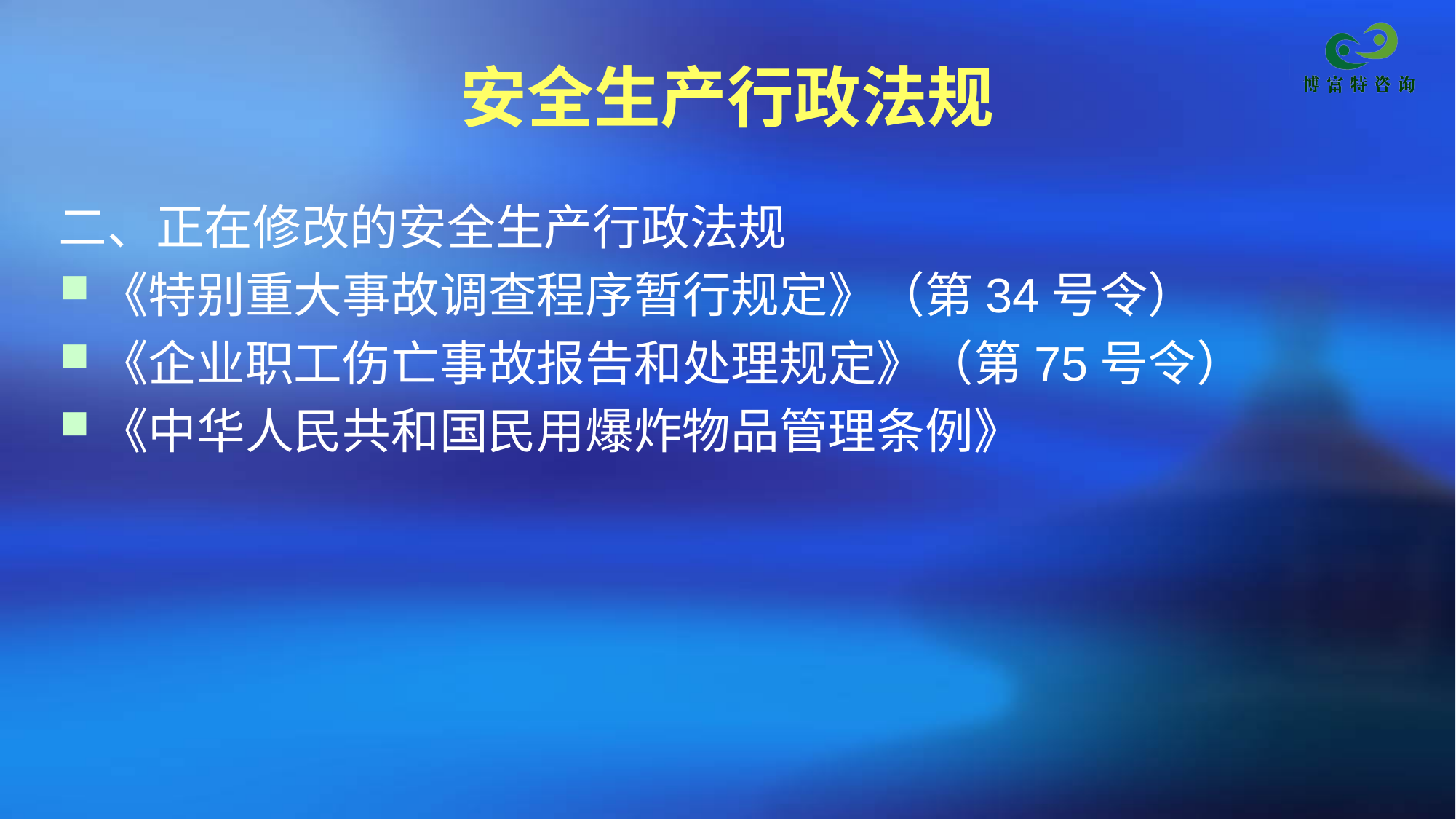

# 安全生产行政法规
二、正在修改的安全生产行政法规
《特别重大事故调查程序暂行规定》（第34号令）
《企业职工伤亡事故报告和处理规定》（第75号令）
《中华人民共和国民用爆炸物品管理条例》